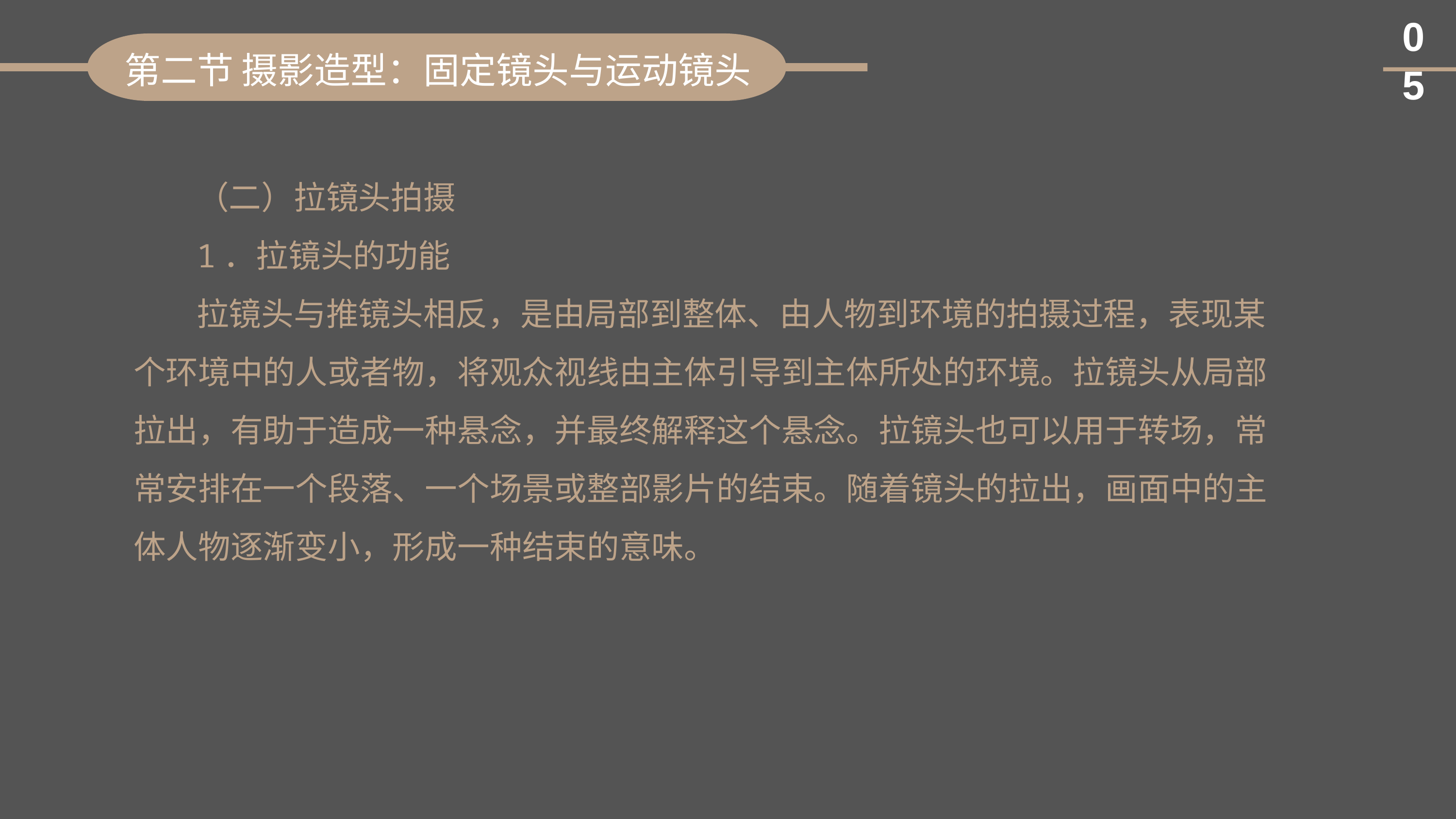

05

第二节 摄影造型：固定镜头与运动镜头

（二）拉镜头拍摄
1．拉镜头的功能
拉镜头与推镜头相反，是由局部到整体、由人物到环境的拍摄过程，表现某个环境中的人或者物，将观众视线由主体引导到主体所处的环境。拉镜头从局部拉出，有助于造成一种悬念，并最终解释这个悬念。拉镜头也可以用于转场，常常安排在一个段落、一个场景或整部影片的结束。随着镜头的拉出，画面中的主体人物逐渐变小，形成一种结束的意味。